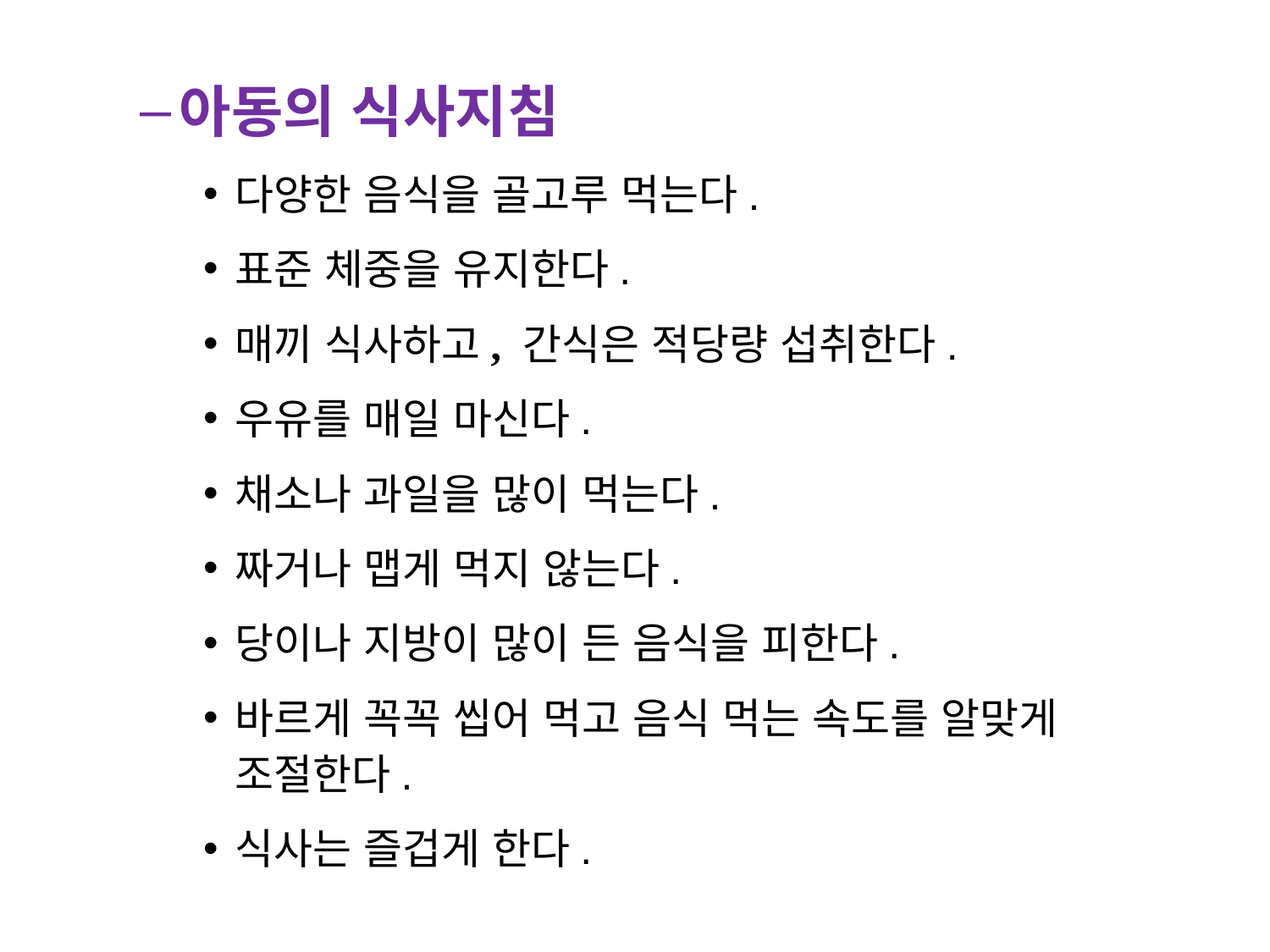

아동의 식사지침
다양한 음식을 골고루 먹는다.
표준 체중을 유지한다.
매끼 식사하고, 간식은 적당량 섭취한다.
우유를 매일 마신다.
채소나 과일을 많이 먹는다.
짜거나 맵게 먹지 않는다.
당이나 지방이 많이 든 음식을 피한다.
바르게 꼭꼭 씹어 먹고 음식 먹는 속도를 알맞게 조절한다.
식사는 즐겁게 한다.